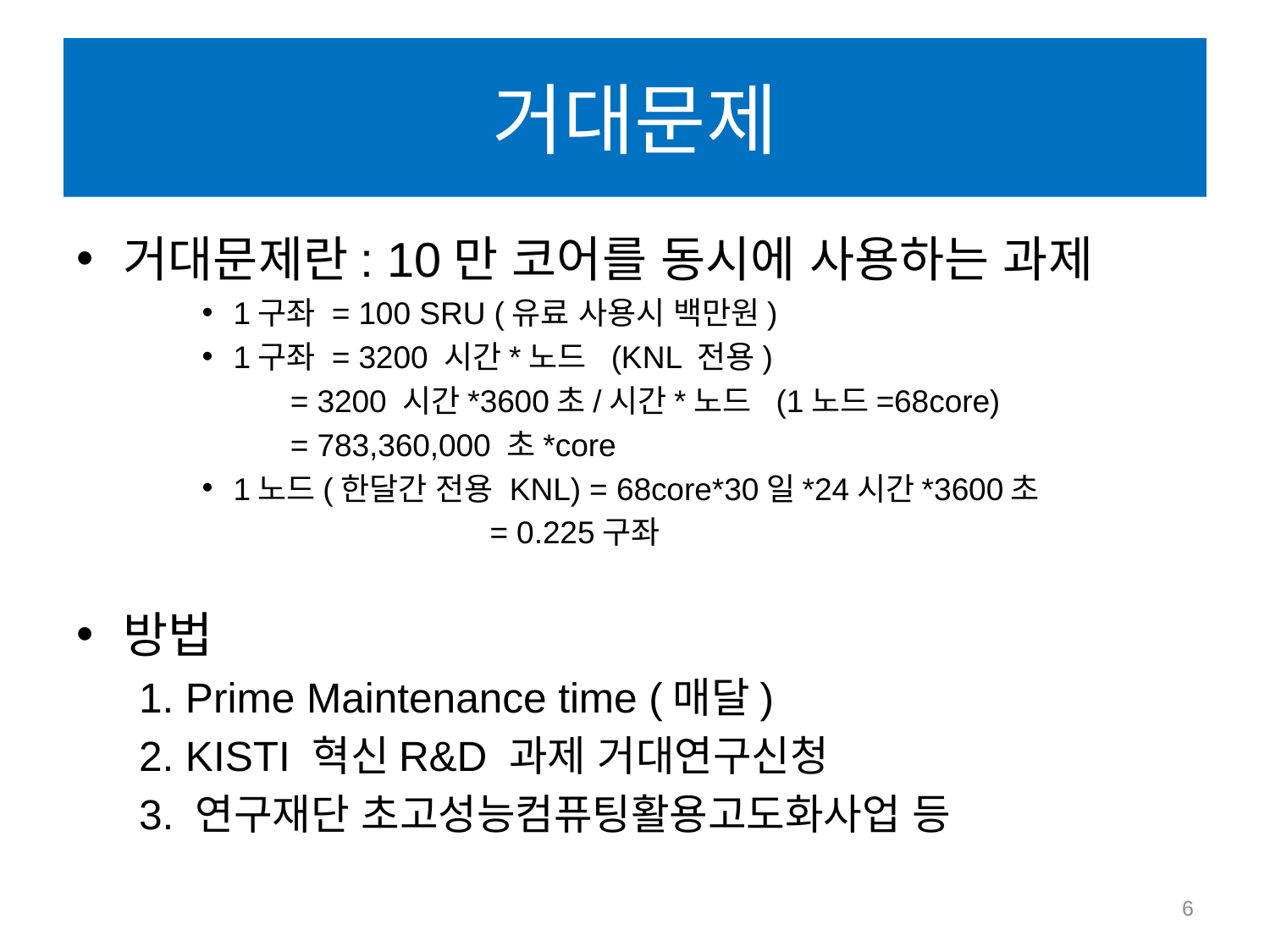

# 거대문제
거대문제란: 10만 코어를 동시에 사용하는 과제
1구좌 = 100 SRU (유료 사용시 백만원)
1구좌 = 3200 시간*노드  (KNL 전용)
            = 3200 시간*3600초/시간*노드  (1노드=68core)
            = 783,360,000 초*core
1노드(한달간 전용 KNL) = 68core*30일*24시간*3600초
                                   = 0.225구좌

방법
1. Prime Maintenance time (매달)
2. KISTI 혁신R&D 과제 거대연구신청
3. 연구재단 초고성능컴퓨팅활용고도화사업 등

6